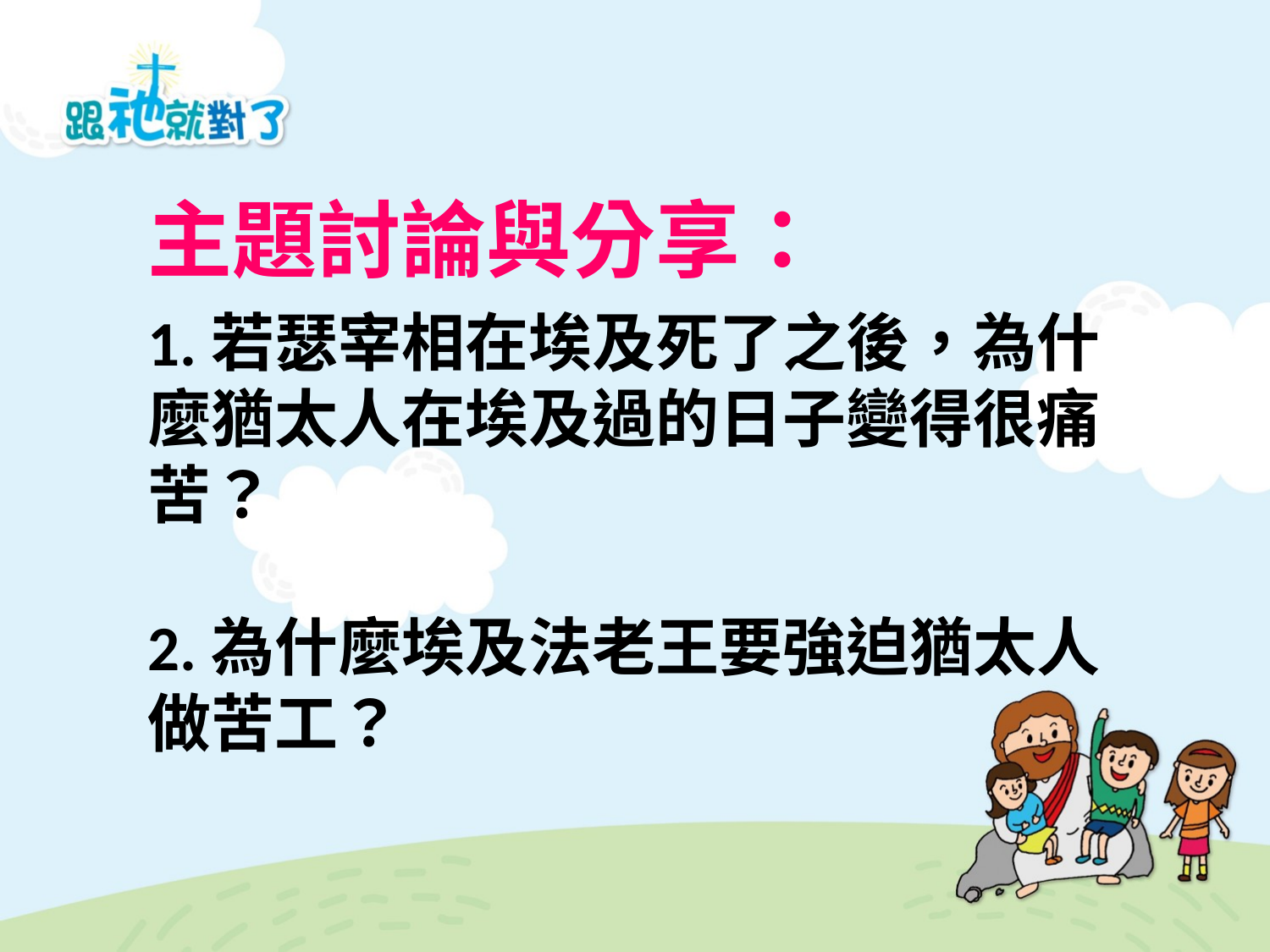

主題討論與分享：
1.若瑟宰相在埃及死了之後，為什麼猶太人在埃及過的日子變得很痛苦？

2.為什麼埃及法老王要強迫猶太人做苦工？